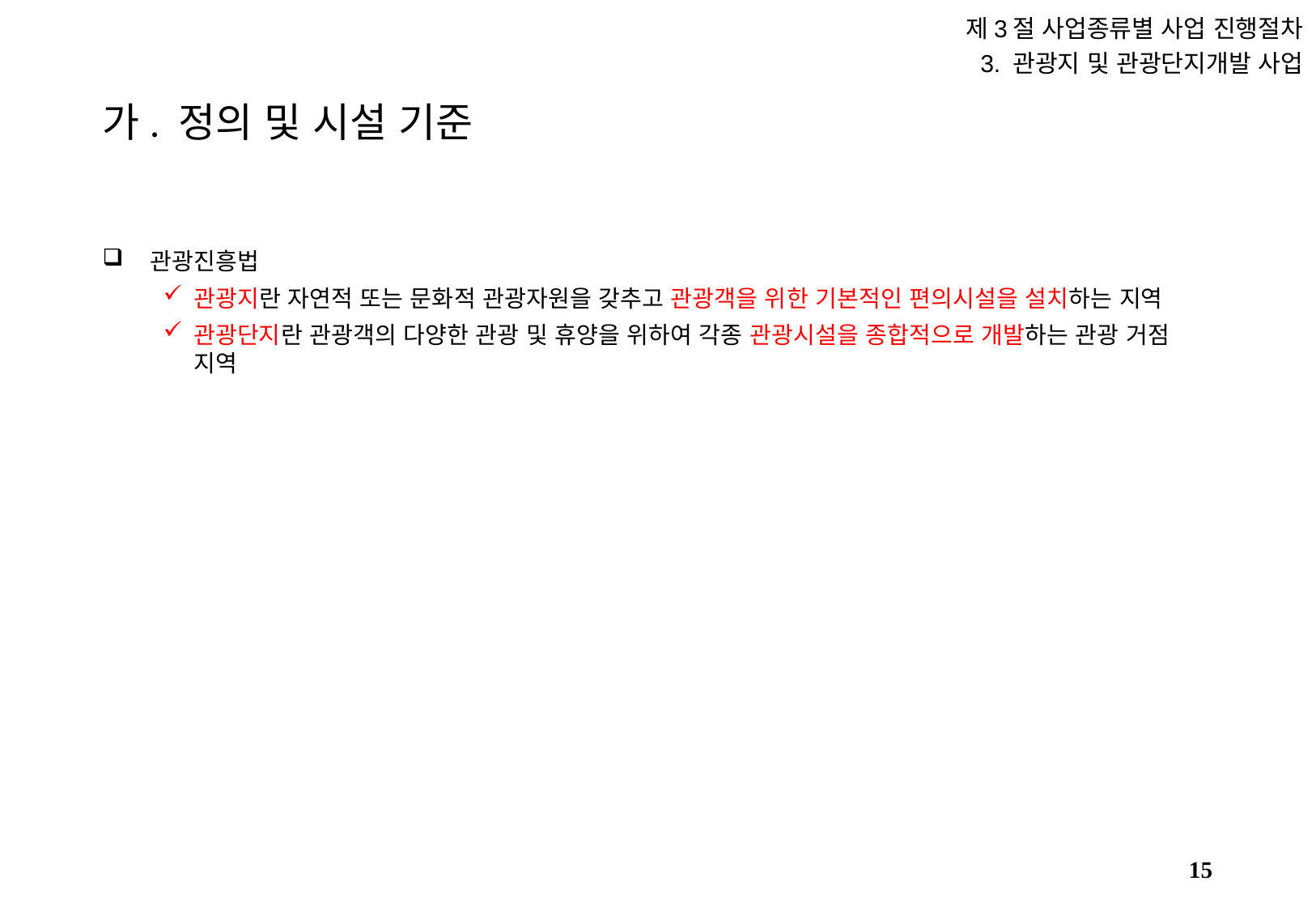

제3절 사업종류별 사업 진행절차
3. 관광지 및 관광단지개발 사업
# 가. 정의 및 시설 기준
관광진흥법
관광지란 자연적 또는 문화적 관광자원을 갖추고 관광객을 위한 기본적인 편의시설을 설치하는 지역
관광단지란 관광객의 다양한 관광 및 휴양을 위하여 각종 관광시설을 종합적으로 개발하는 관광 거점 지역
15